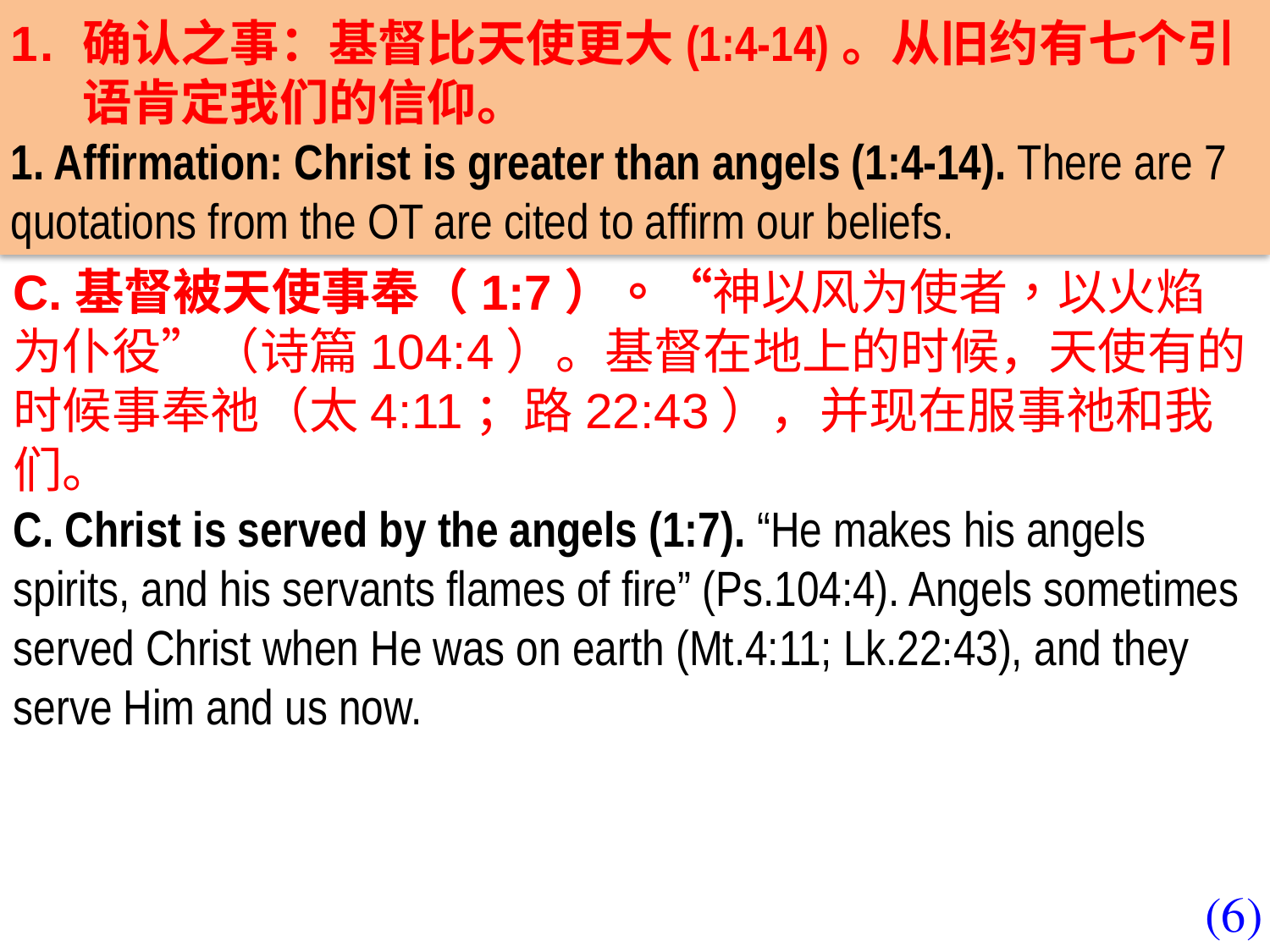

确认之事：基督比天使更大(1:4-14)。从旧约有七个引语肯定我们的信仰。
1. Affirmation: Christ is greater than angels (1:4-14). There are 7 quotations from the OT are cited to affirm our beliefs.
C.基督被天使事奉（1:7）。“神以风为使者，以火焰为仆役”（诗篇104:4）。基督在地上的时候，天使有的时候事奉祂（太4:11；路22:43），并现在服事祂和我们。
C. Christ is served by the angels (1:7). “He makes his angels spirits, and his servants flames of fire” (Ps.104:4). Angels sometimes served Christ when He was on earth (Mt.4:11; Lk.22:43), and they serve Him and us now.
(6)